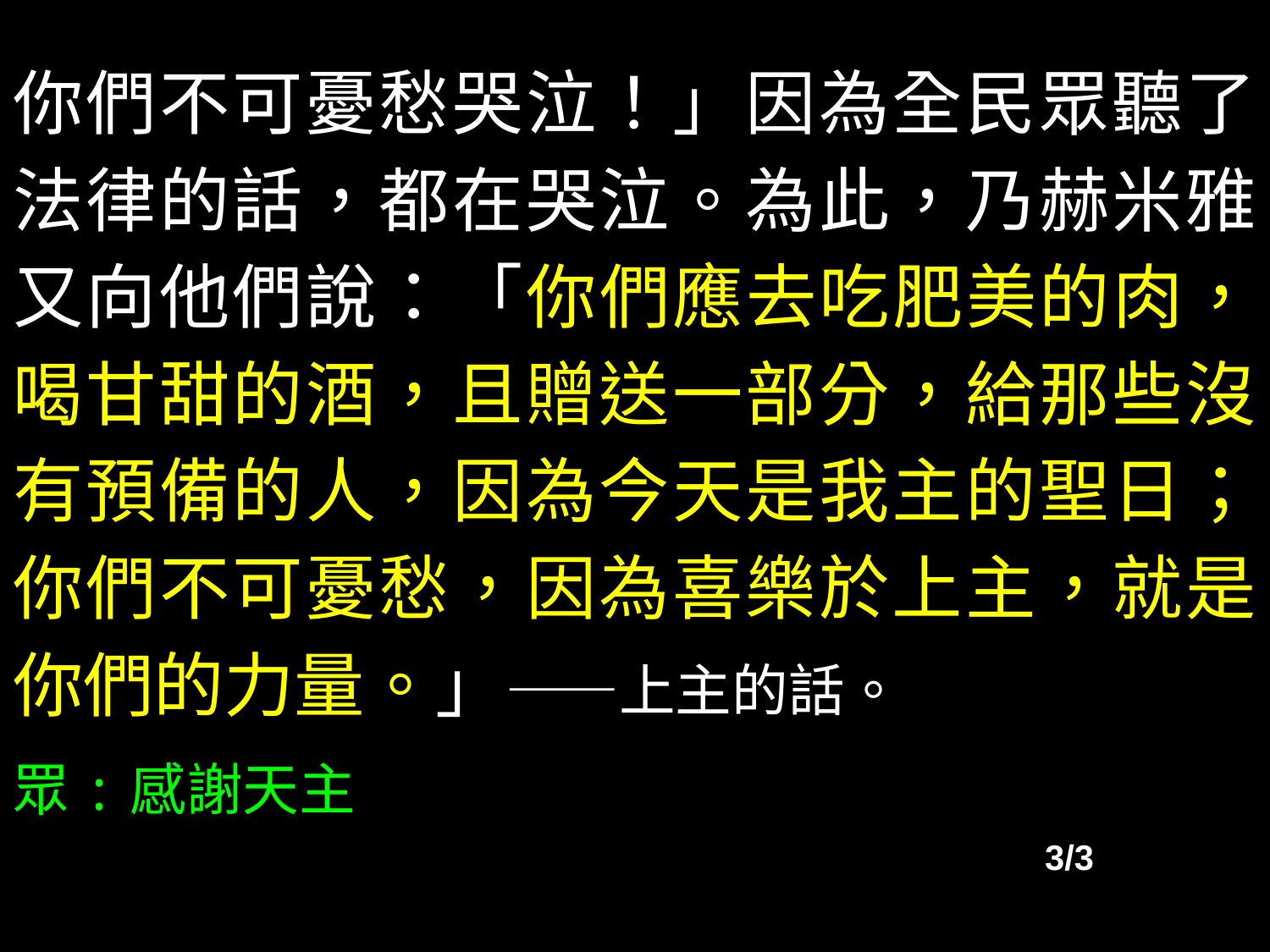

你們不可憂愁哭泣！」因為全民眾聽了法律的話，都在哭泣。為此，乃赫米雅又向他們說：「你們應去吃肥美的肉，喝甘甜的酒，且贈送一部分，給那些沒有預備的人，因為今天是我主的聖日；你們不可憂愁，因為喜樂於上主，就是你們的力量。」——上主的話。
眾:感謝天主

3/3